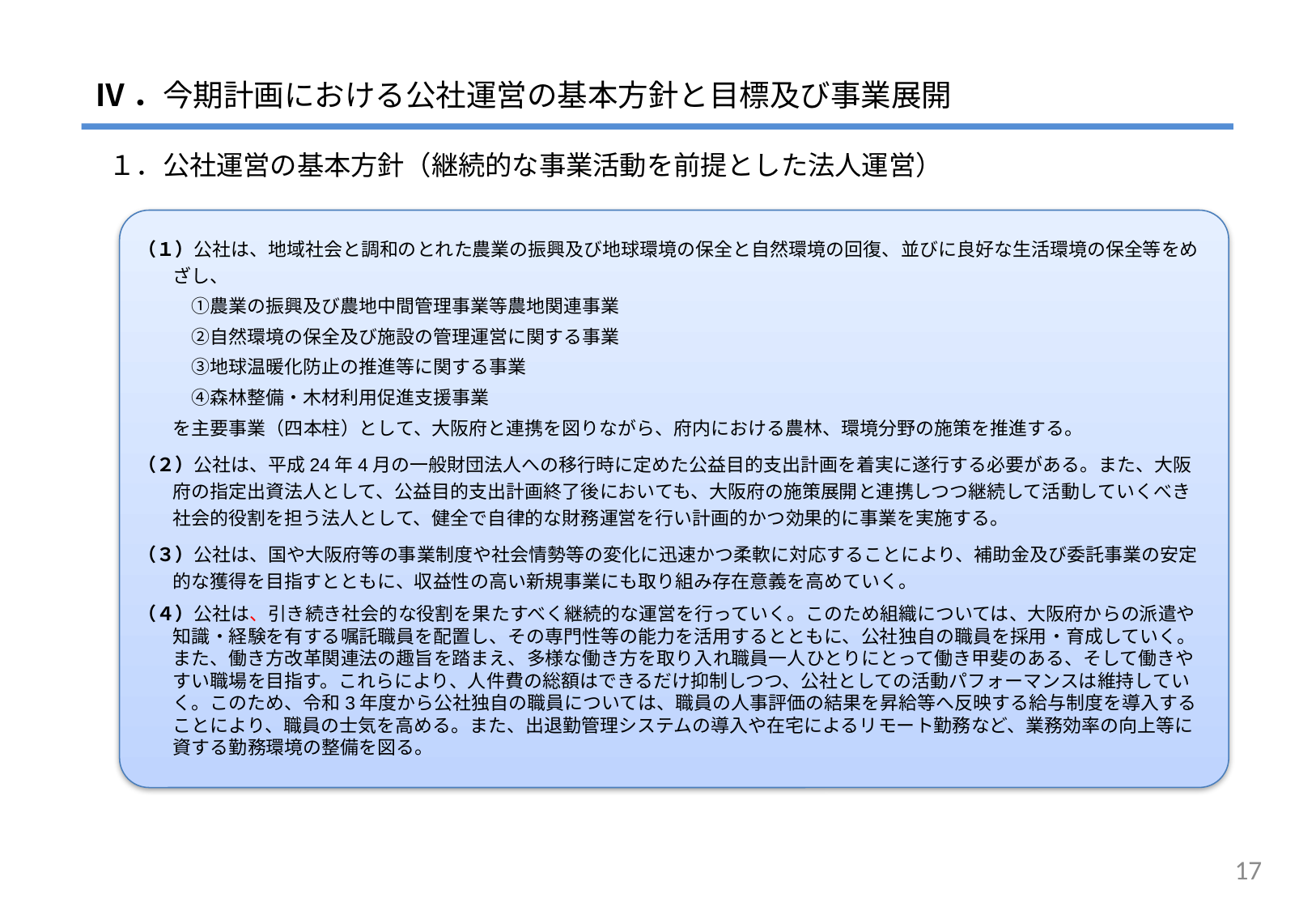

Ⅳ．今期計画における公社運営の基本方針と目標及び事業展開

１．公社運営の基本方針（継続的な事業活動を前提とした法人運営）
（１）公社は、地域社会と調和のとれた農業の振興及び地球環境の保全と自然環境の回復、並びに良好な生活環境の保全等をめざし、
　①農業の振興及び農地中間管理事業等農地関連事業
　②自然環境の保全及び施設の管理運営に関する事業
　③地球温暖化防止の推進等に関する事業
　④森林整備・木材利用促進支援事業
を主要事業（四本柱）として、大阪府と連携を図りながら、府内における農林、環境分野の施策を推進する。
（２）公社は、平成24年4月の一般財団法人への移行時に定めた公益目的支出計画を着実に遂行する必要がある。また、大阪府の指定出資法人として、公益目的支出計画終了後においても、大阪府の施策展開と連携しつつ継続して活動していくべき社会的役割を担う法人として、健全で自律的な財務運営を行い計画的かつ効果的に事業を実施する。
（３）公社は、国や大阪府等の事業制度や社会情勢等の変化に迅速かつ柔軟に対応することにより、補助金及び委託事業の安定的な獲得を目指すとともに、収益性の高い新規事業にも取り組み存在意義を高めていく。
（４）公社は、引き続き社会的な役割を果たすべく継続的な運営を行っていく。このため組織については、大阪府からの派遣や知識・経験を有する嘱託職員を配置し、その専門性等の能力を活用するとともに、公社独自の職員を採用・育成していく。また、働き方改革関連法の趣旨を踏まえ、多様な働き方を取り入れ職員一人ひとりにとって働き甲斐のある、そして働きやすい職場を目指す。これらにより、人件費の総額はできるだけ抑制しつつ、公社としての活動パフォーマンスは維持していく。このため、令和3年度から公社独自の職員については、職員の人事評価の結果を昇給等へ反映する給与制度を導入することにより、職員の士気を高める。また、出退勤管理システムの導入や在宅によるリモート勤務など、業務効率の向上等に資する勤務環境の整備を図る。

17